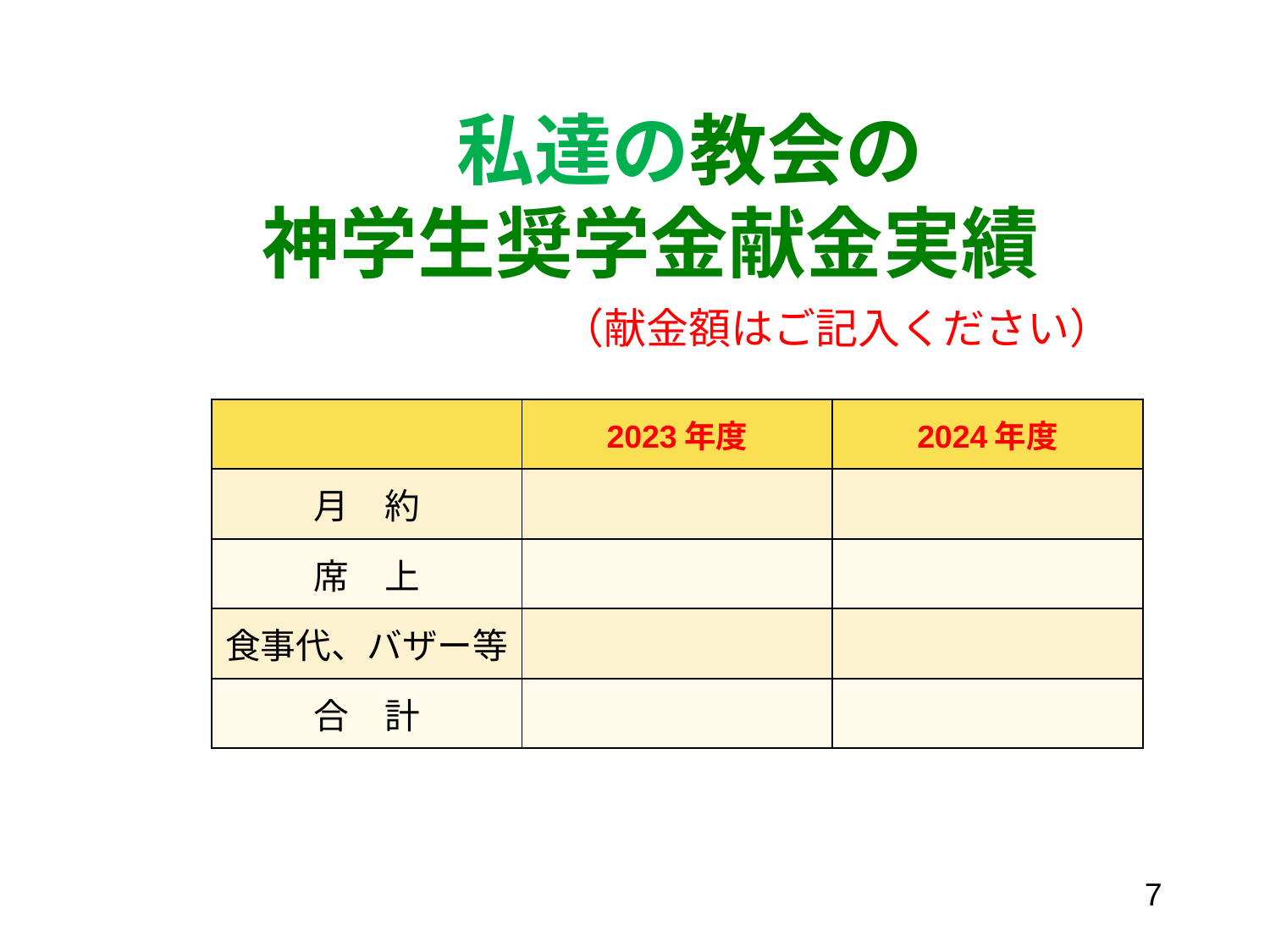

# 私達の教会の 神学生奨学金献金実績 　　　　　（献金額はご記入ください）
|  | 2023年度 | 2024年度 |
| --- | --- | --- |
| 月　約 |  |  |
| 席　上 |  |  |
| 食事代、バザー等 |  |  |
| 合　計 |  |  |

7